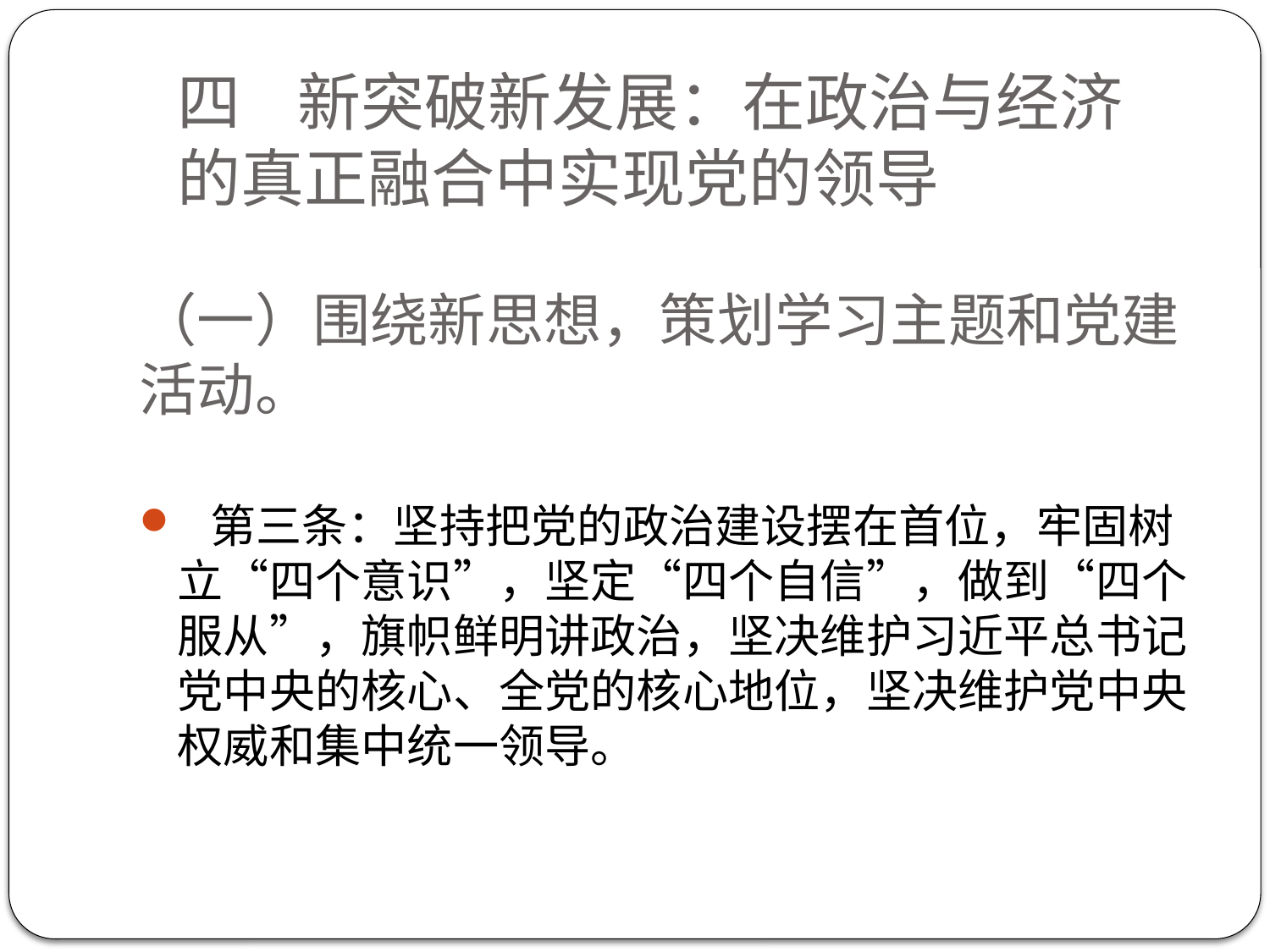

四    新突破新发展：在政治与经济的真正融合中实现党的领导
# （一）围绕新思想，策划学习主题和党建活动。
  第三条：坚持把党的政治建设摆在首位，牢固树立“四个意识”，坚定“四个自信”，做到“四个服从”，旗帜鲜明讲政治，坚决维护习近平总书记党中央的核心、全党的核心地位，坚决维护党中央权威和集中统一领导。